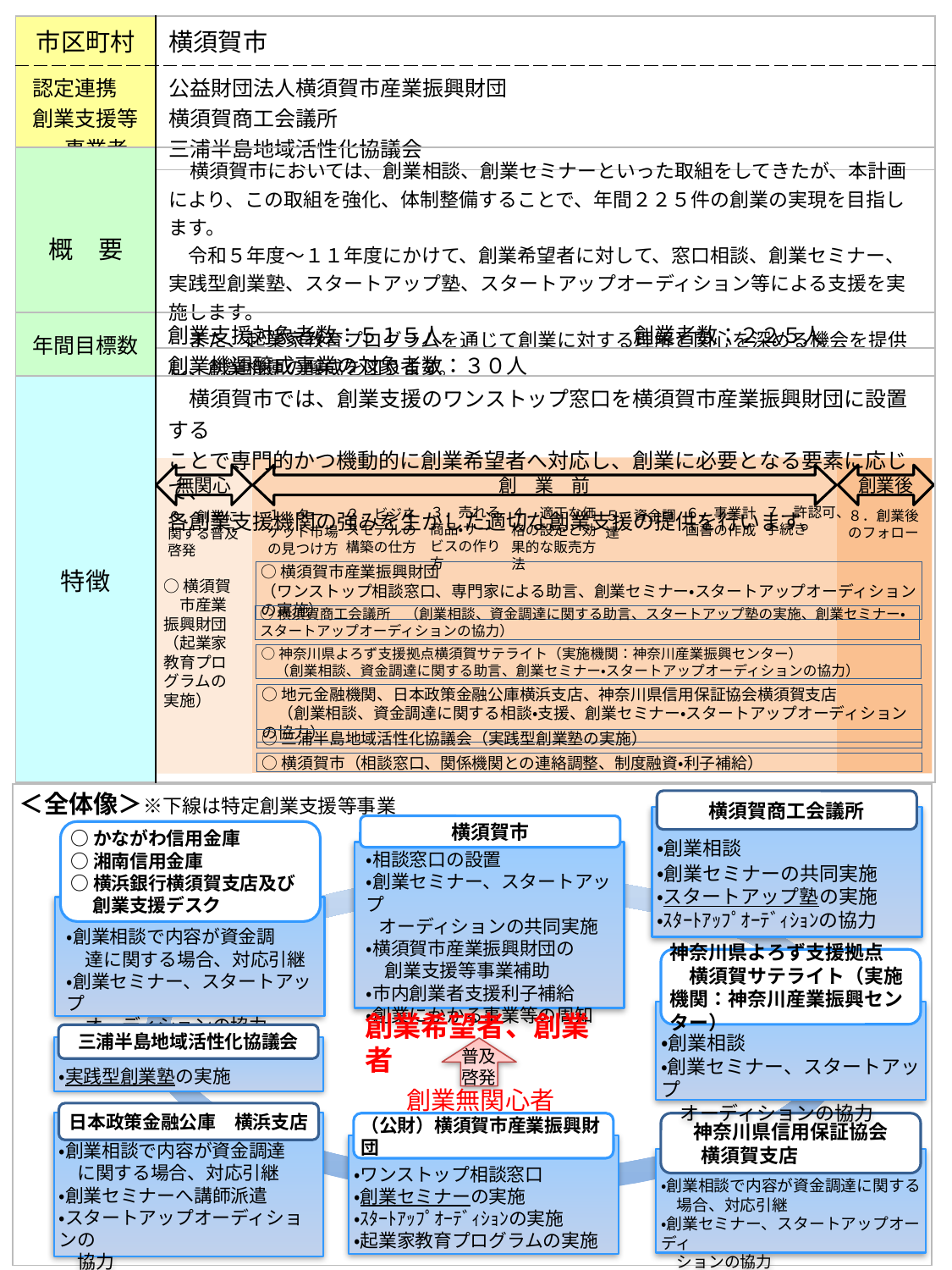

| 市区町村 | 横須賀市 |
| --- | --- |
| 認定連携　創業支援等　事業者 | 公益財団法人横須賀市産業振興財団 横須賀商工会議所 三浦半島地域活性化協議会 |
| 概　要 | 横須賀市においては、創業相談、創業セミナーといった取組をしてきたが、本計画により、この取組を強化、体制整備することで、年間２２５件の創業の実現を目指します。 　令和５年度～１１年度にかけて、創業希望者に対して、窓口相談、創業セミナー、実践型創業塾、スタートアップ塾、スタートアップオーディション等による支援を実施します。 　また、起業家教育プログラムを通じて創業に対する理解と関心を深める機会を提供し、創業機運の醸成を図ります。 |
| --- | --- |
| 年間目標数 | 創業支援対象者数：５１５人　　　　　　　　　創業者数：２２５人 創業機運醸成事業の対象者数：３０人 |
| --- | --- |
| 特徴 | 横須賀市では、創業支援のワンストップ窓口を横須賀市産業振興財団に設置する ことで専門的かつ機動的に創業希望者へ対応し、創業に必要となる要素に応じて、 各創業支援機関の強みを生かした適切な創業支援の提供を行います。 |
| --- | --- |

無関心
創　業　前
創業後
７．許認可、手続き
３．売れる商品・サービスの作り方
４．適正な価格の設定と効果的な販売方法
６．事業計画書の作成
２．ビジネスモデルの構築の仕方
１．ターゲット市場の見つけ方
５．資金調達
８．創業後のフォロー
０．創業に関する普及啓発

○横須賀市産業振興財団
（ワンストップ相談窓口、専門家による助言、創業セミナー・スタートアップオーディションの実施）
○横須賀　市産業振興財団
（起業家教育プログラムの実施）
○横須賀商工会議所　（創業相談、資金調達に関する助言、スタートアップ塾の実施、創業セミナー・スタートアップオーディションの協力）
○神奈川県よろず支援拠点横須賀サテライト（実施機関：神奈川産業振興センター）
　（創業相談、資金調達に関する助言、創業セミナー・スタートアップオーディションの協力）
○地元金融機関、日本政策金融公庫横浜支店、神奈川県信用保証協会横須賀支店
　（創業相談、資金調達に関する相談・支援、創業セミナー・スタートアップオーディションの協力）
○三浦半島地域活性化協議会（実践型創業塾の実施）
○横須賀市（相談窓口、関係機関との連絡調整、制度融資・利子補給）
    ＜全体像＞※下線は特定創業支援等事業
|  |
| --- |
横須賀商工会議所

・創業相談
・創業セミナーの共同実施
・スタートアップ塾の実施
・ｽﾀｰﾄｱｯﾌﾟｵｰﾃﾞｨｼｮﾝの協力

横須賀市
・相談窓口の設置
・創業セミナー、スタートアップ
  オーディションの共同実施
・横須賀市産業振興財団の
　創業支援等事業補助
・市内創業者支援利子補給
・創業にかかる事業等の周知
○かながわ信用金庫
○湘南信用金庫
○横浜銀行横須賀支店及び
　 創業支援デスク

・創業相談で内容が資金調
　達に関する場合、対応引継
・創業セミナー、スタートアップ
　オーディションの協力

神奈川県よろず支援拠点　　横須賀サテライト（実施機関：神奈川産業振興センター）

・創業相談
・創業セミナー、スタートアップ
　オーディションの協力

創業希望者、創業者
三浦半島地域活性化協議会

・実践型創業塾の実施

普及
啓発
創業無関心者

日本政策金融公庫　横浜支店

・創業相談で内容が資金調達
　に関する場合、対応引継
・創業セミナーへ講師派遣
・スタートアップオーディションの
　協力
（公財）横須賀市産業振興財団

・ワンストップ相談窓口
・創業セミナーの実施
・ｽﾀｰﾄｱｯﾌﾟｵｰﾃﾞｨｼｮﾝの実施
・起業家教育プログラムの実施
神奈川県信用保証協会
　   横須賀支店

・創業相談で内容が資金調達に関する
　場合、対応引継
・創業セミナー、スタートアップオーディ
　ションの協力

1